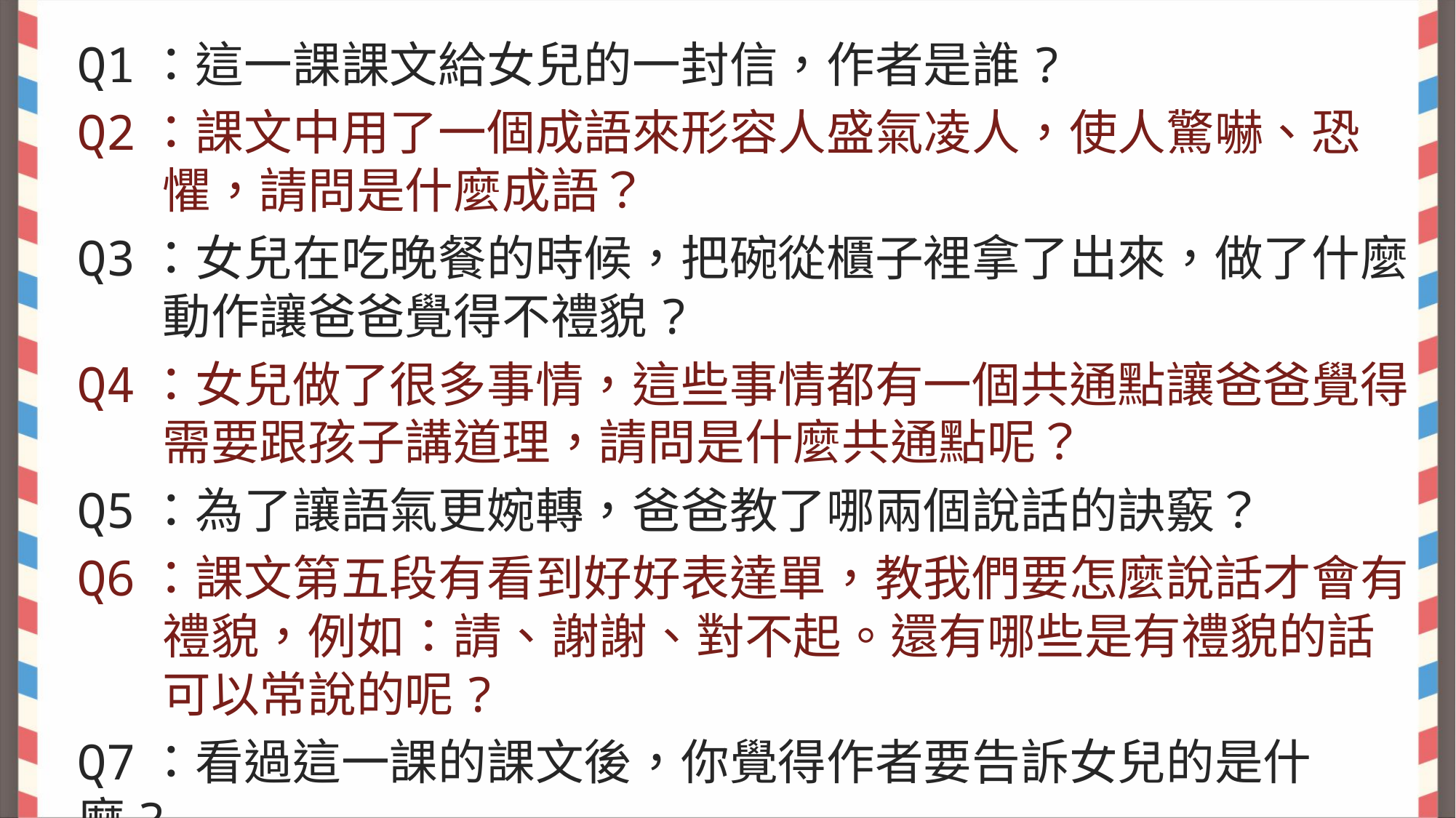

Q1：這一課課文給女兒的一封信，作者是誰?
Q2：課文中用了一個成語來形容人盛氣凌人，使人驚嚇、恐懼，請問是什麼成語？
Q3：女兒在吃晚餐的時候，把碗從櫃子裡拿了出來，做了什麼動作讓爸爸覺得不禮貌?
Q4：女兒做了很多事情，這些事情都有一個共通點讓爸爸覺得需要跟孩子講道理，請問是什麼共通點呢？
Q5：為了讓語氣更婉轉，爸爸教了哪兩個說話的訣竅？
Q6：課文第五段有看到好好表達單，教我們要怎麼說話才會有禮貌，例如：請、謝謝、對不起。還有哪些是有禮貌的話
可以常說的呢?
Q7：看過這一課的課文後，你覺得作者要告訴女兒的是什麼?